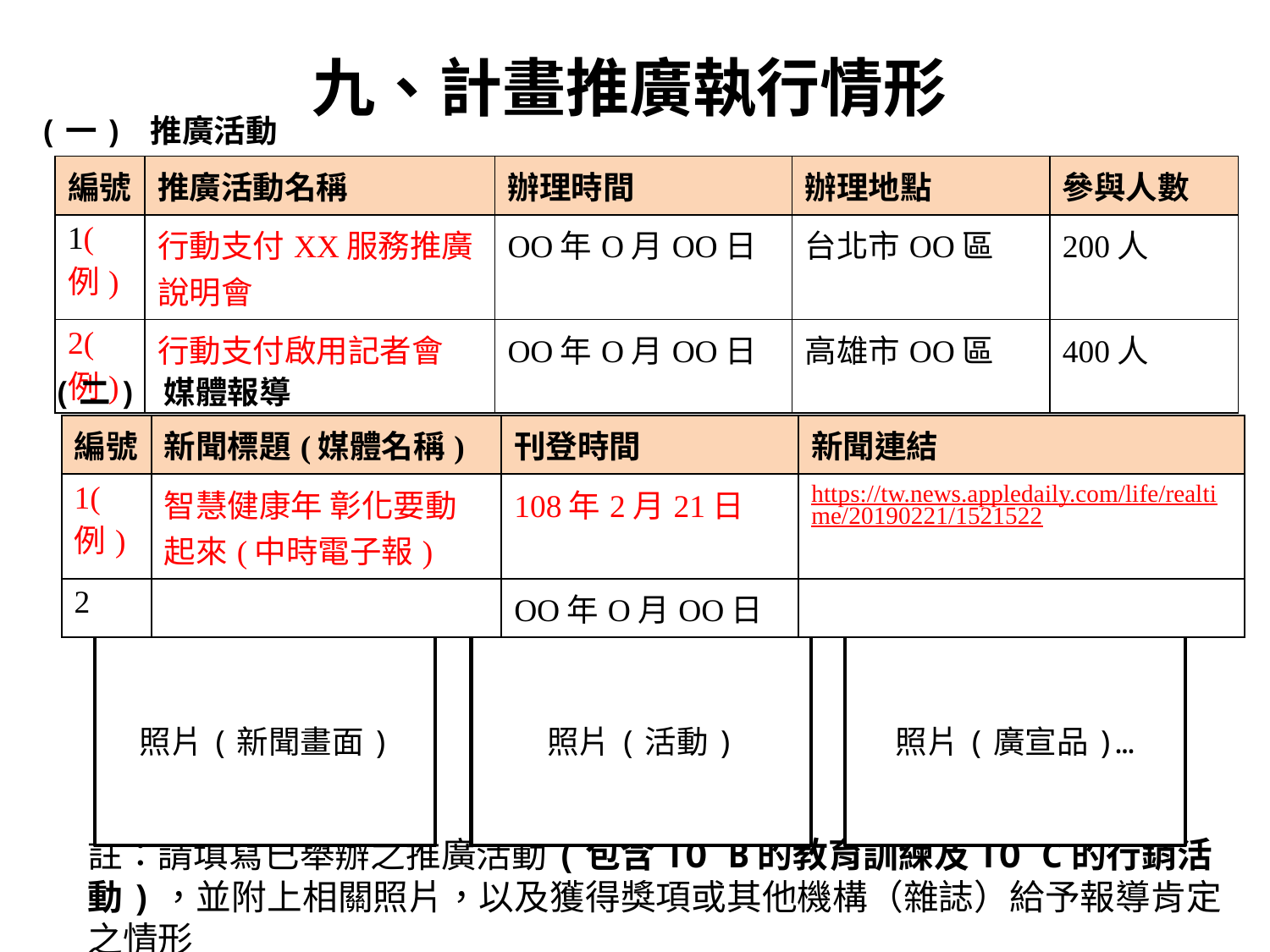

九、計畫推廣執行情形
(一) 推廣活動
| 編號 | 推廣活動名稱 | 辦理時間 | 辦理地點 | 參與人數 |
| --- | --- | --- | --- | --- |
| 1(例) | 行動支付XX服務推廣說明會 | OO年O月OO日 | 台北市OO區 | 200人 |
| 2(例) | 行動支付啟用記者會 | OO年O月OO日 | 高雄市OO區 | 400人 |
(二) 媒體報導
| 編號 | 新聞標題(媒體名稱) | 刊登時間 | 新聞連結 |
| --- | --- | --- | --- |
| 1(例) | 智慧健康年 彰化要動起來(中時電子報) | 108年2月21日 | https://tw.news.appledaily.com/life/realtime/20190221/1521522 |
| 2 |  | OO年O月OO日 |  |
照片(新聞畫面)
照片(活動)
照片(廣宣品)…
註：請填寫已舉辦之推廣活動(包含TO B的教育訓練及TO C的行銷活動)，並附上相關照片，以及獲得獎項或其他機構（雜誌）給予報導肯定之情形